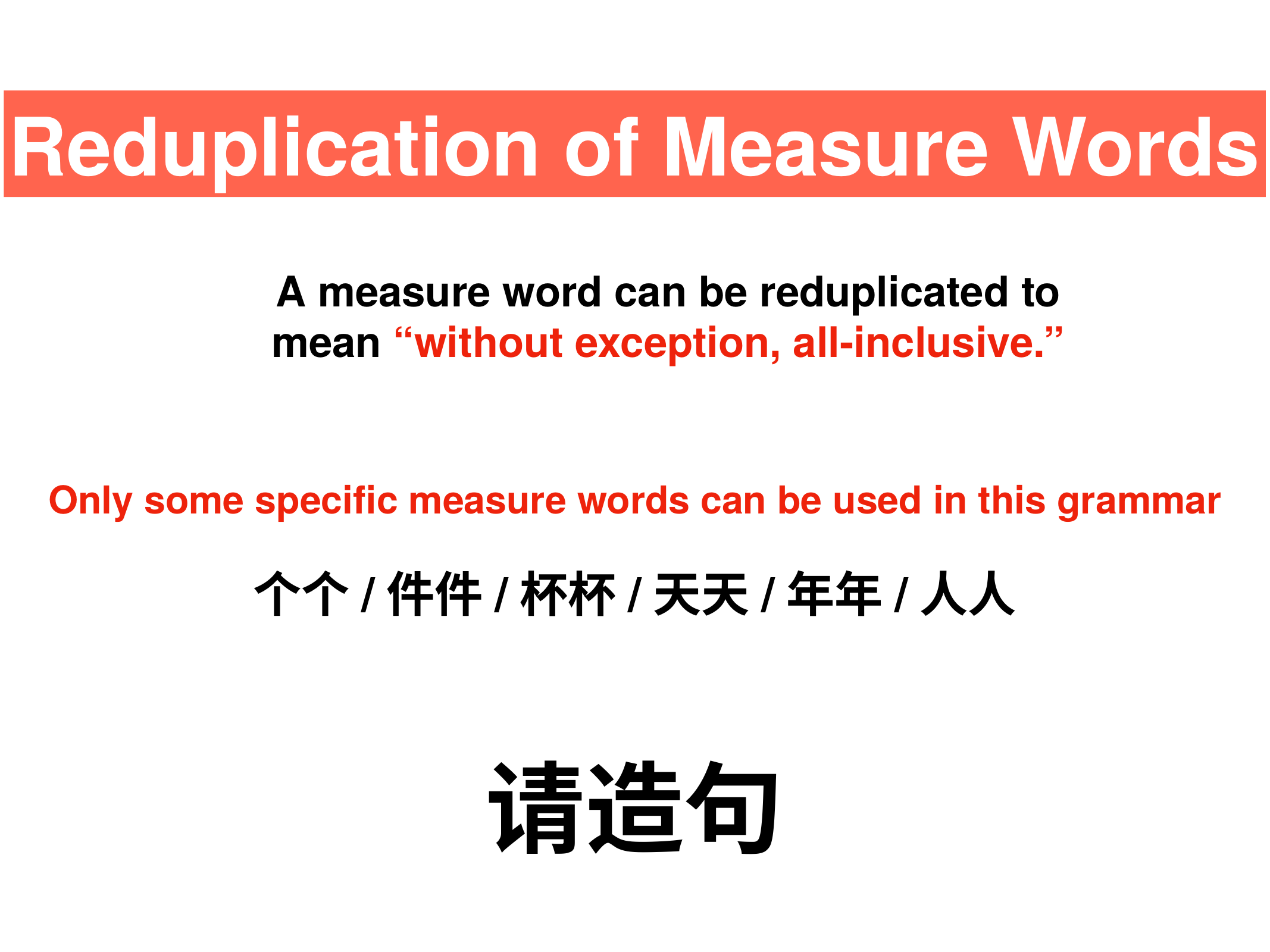

Reduplication of Measure Words
A measure word can be reduplicated to mean “without exception, all-inclusive.”
Only some specific measure words can be used in this grammar
个个/件件/杯杯/天天/年年/人人
请造句